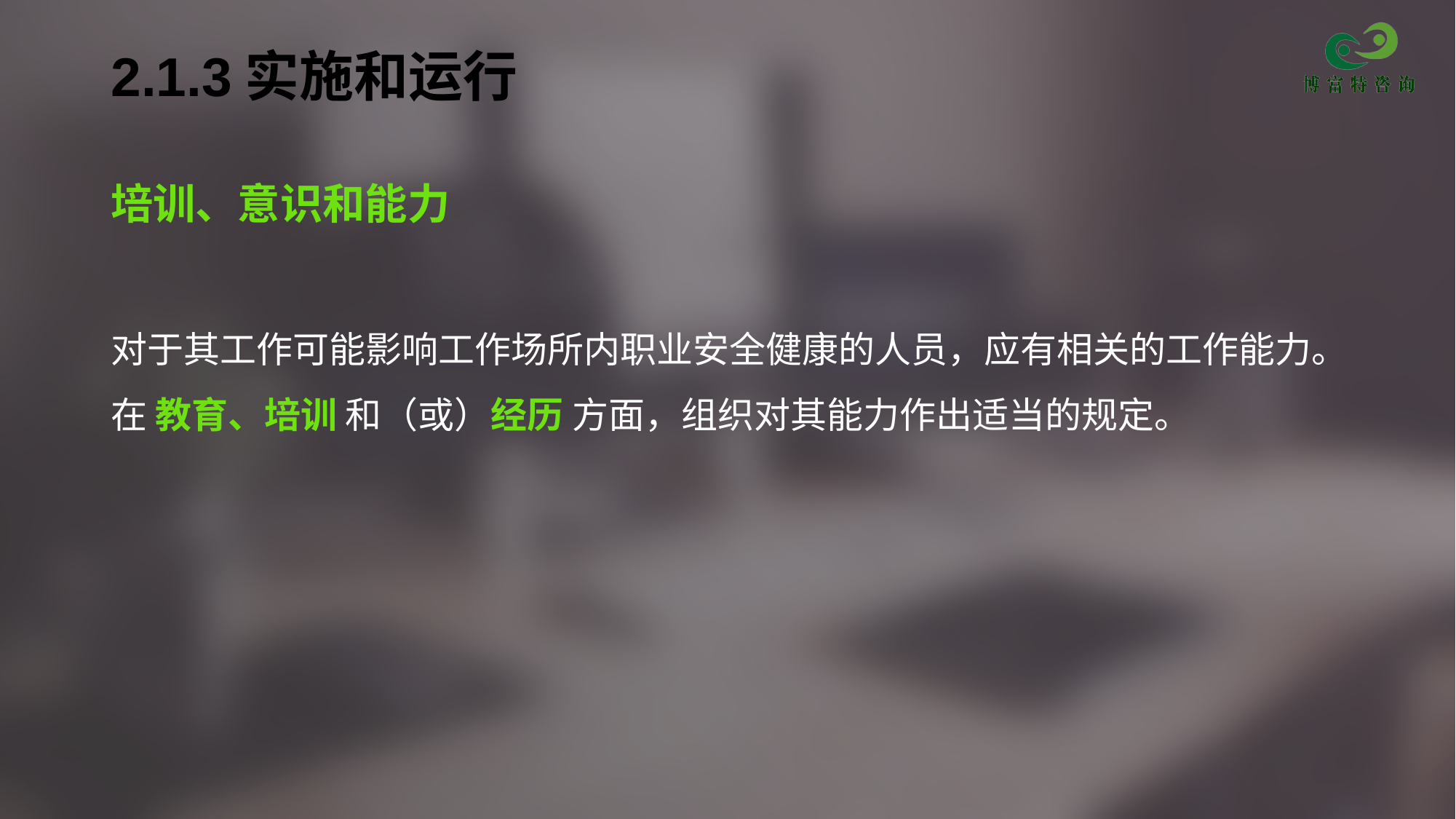

# 2.1.3实施和运行
培训、意识和能力

对于其工作可能影响工作场所内职业安全健康的人员，应有相关的工作能力。在 教育、培训 和（或）经历 方面，组织对其能力作出适当的规定。